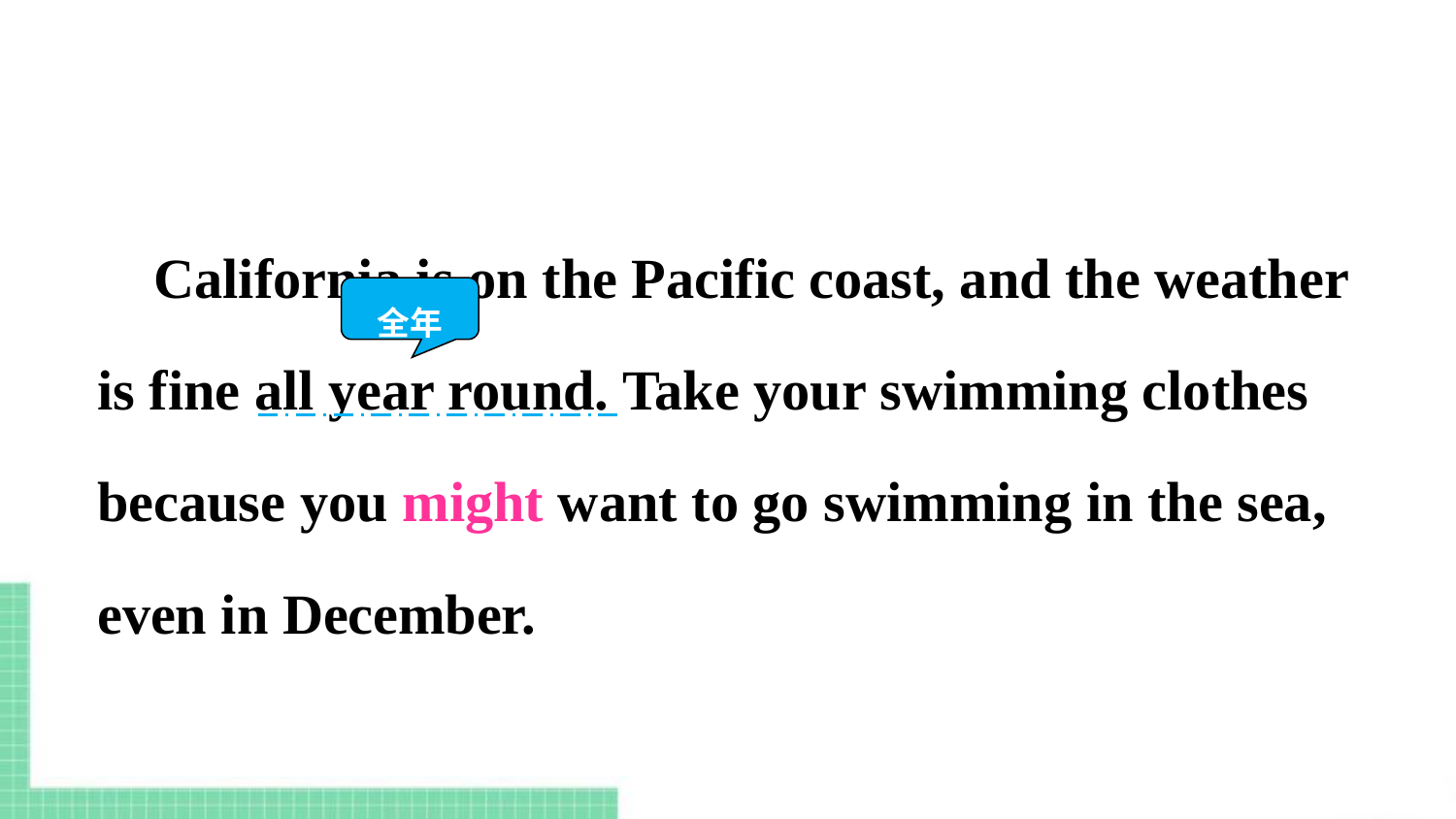

California is on the Pacific coast, and the weather is fine all year round. Take your swimming clothes because you might want to go swimming in the sea, even in December.
全年